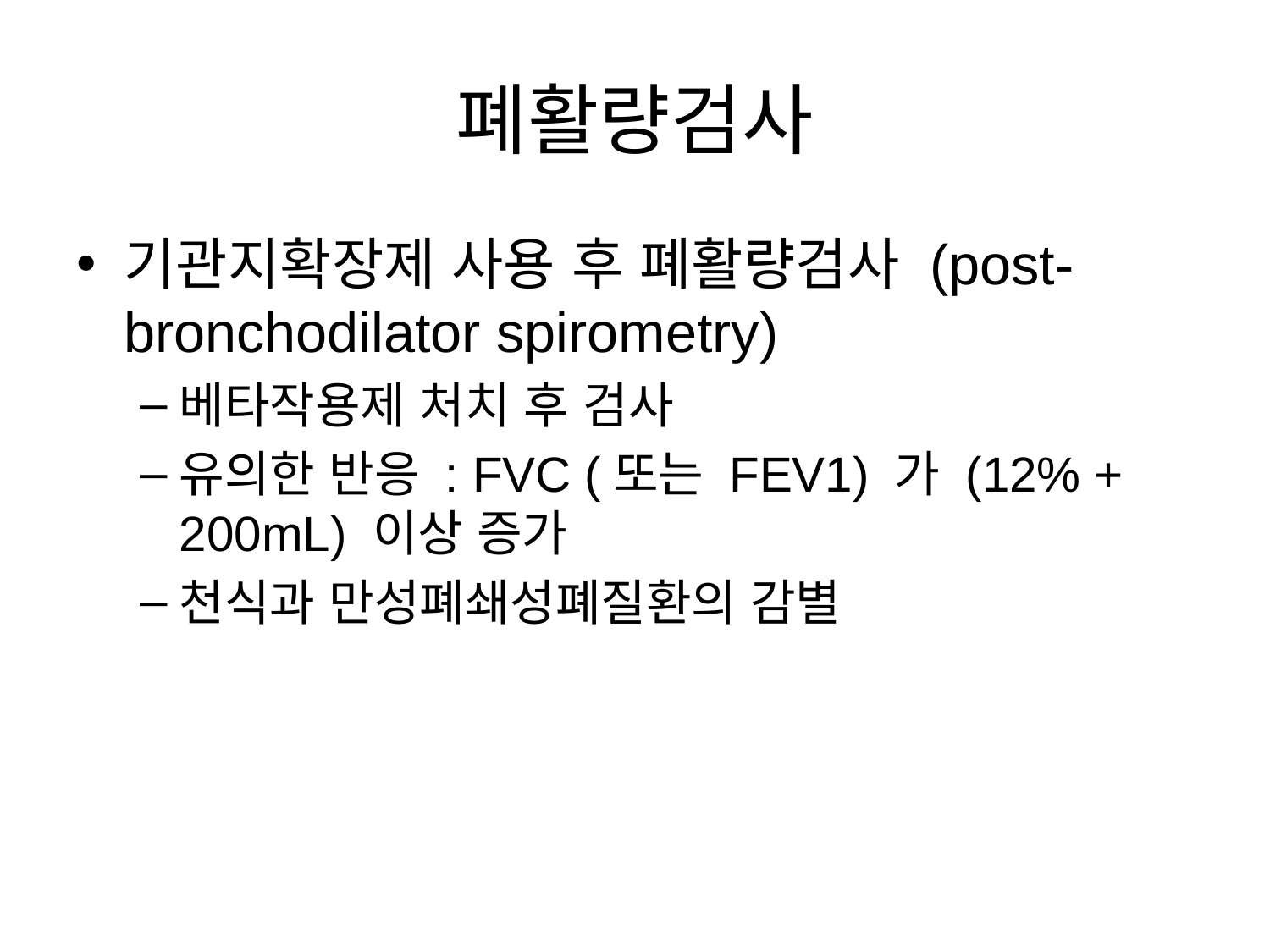

# 폐활량검사
기관지확장제 사용 후 폐활량검사 (post-bronchodilator spirometry)
베타작용제 처치 후 검사
유의한 반응 : FVC (또는 FEV1) 가 (12% + 200mL) 이상 증가
천식과 만성폐쇄성폐질환의 감별